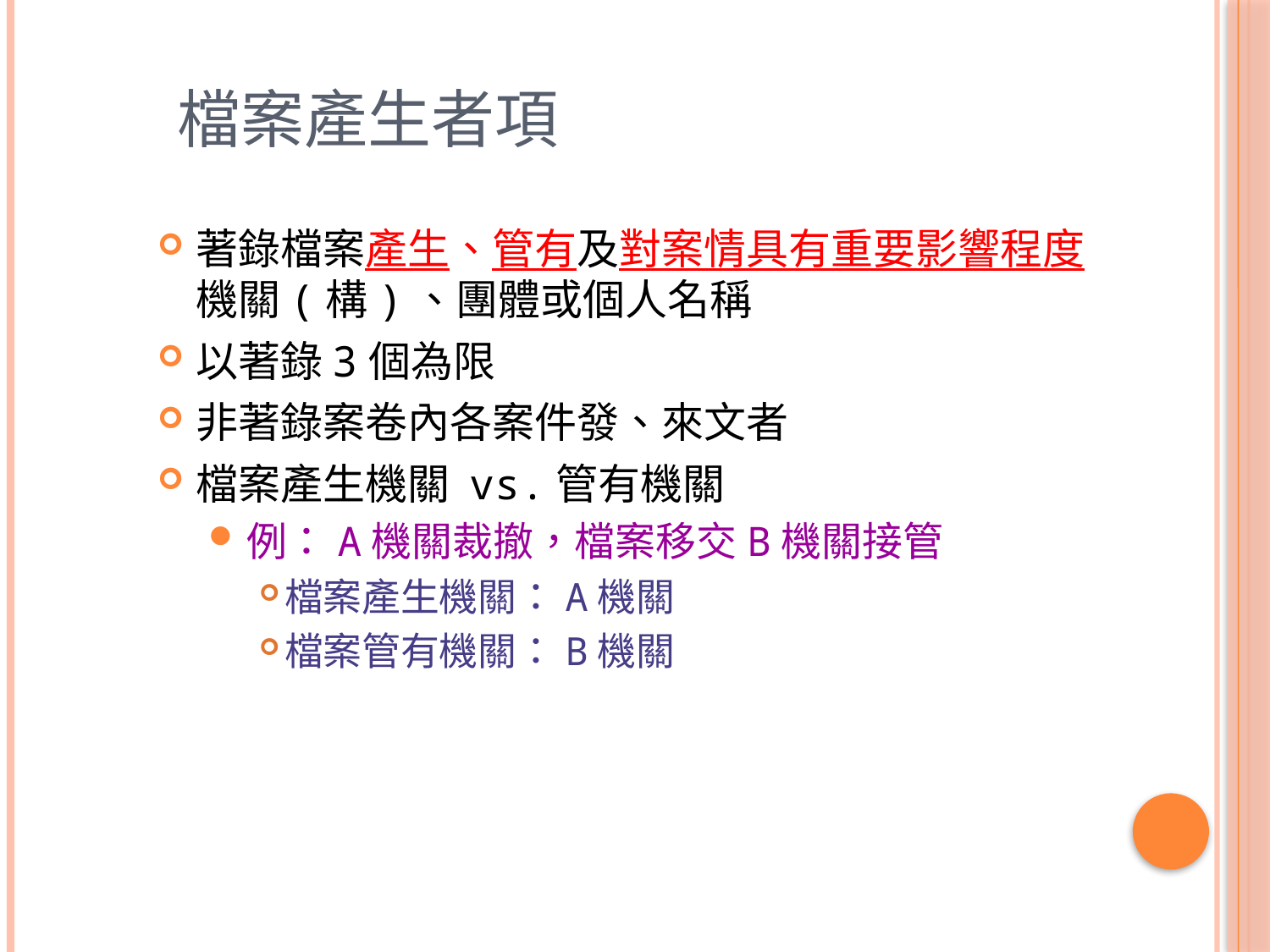

# 檔案產生者項
著錄檔案產生、管有及對案情具有重要影響程度機關(構)、團體或個人名稱
以著錄3個為限
非著錄案卷內各案件發、來文者
檔案產生機關 vs.管有機關
例：A機關裁撤，檔案移交B機關接管
檔案產生機關：A機關
檔案管有機關：B機關